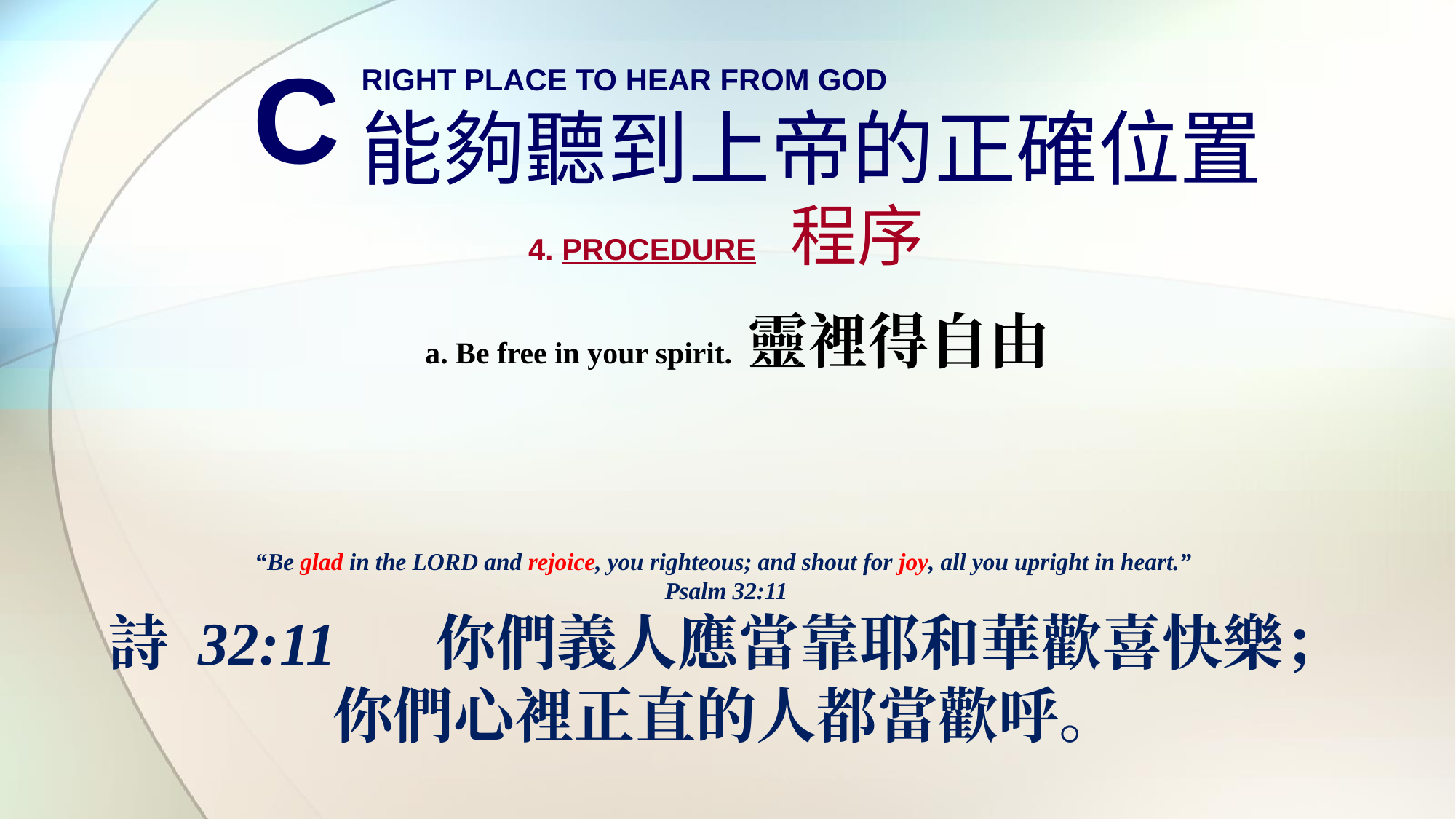

C
RIGHT PLACE TO HEAR FROM GOD
能夠聽到上帝的正確位置
4. PROCEDURE 程序
a. Be free in your spirit. 靈裡得自由
“Be glad in the LORD and rejoice, you righteous; and shout for joy, all you upright in heart.”
Psalm 32:11
詩 32:11	你們義人應當靠耶和華歡喜快樂；
你們心裡正直的人都當歡呼。